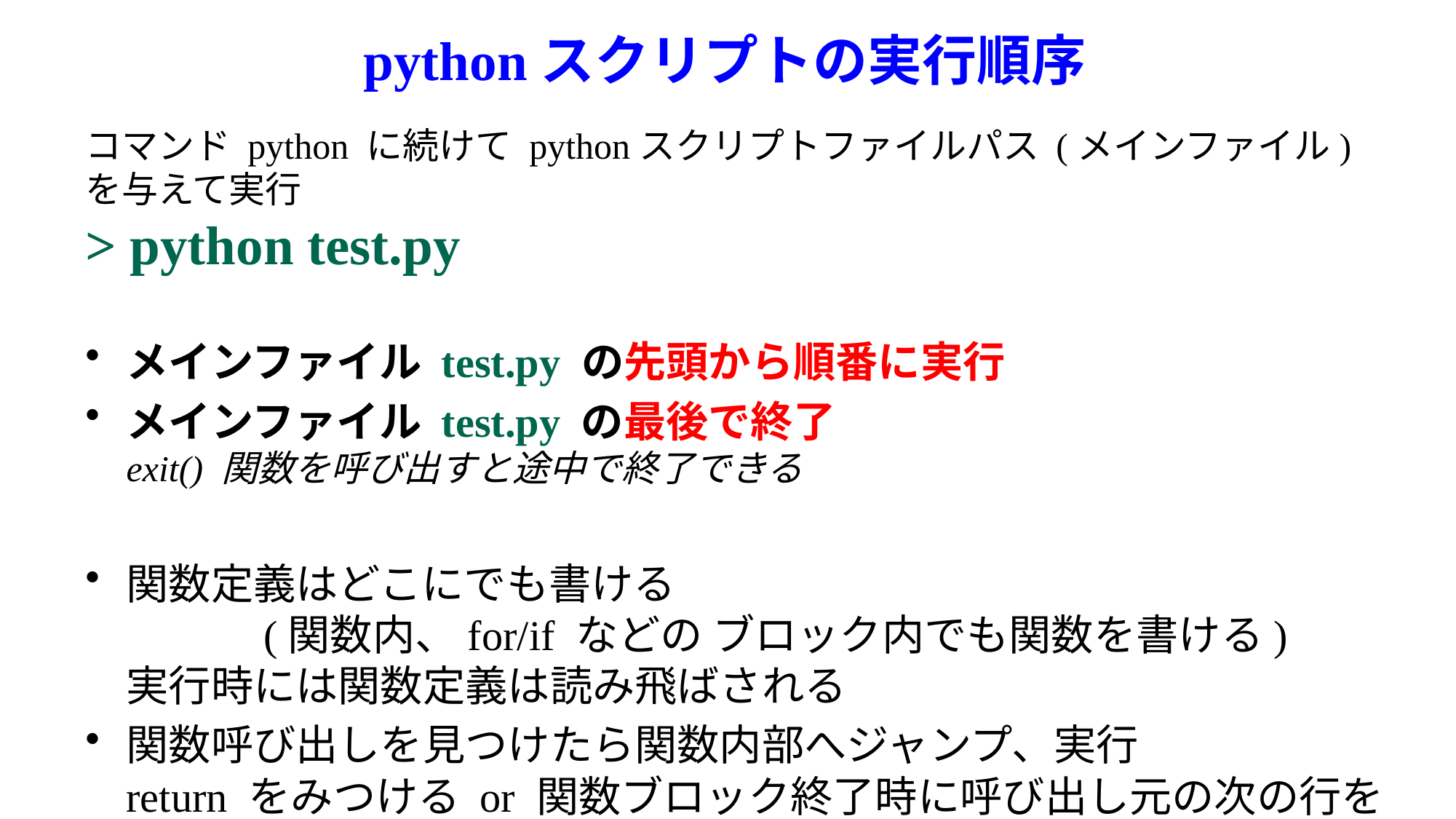

# pythonスクリプトの実行順序
コマンド python に続けて pythonスクリプトファイルパス (メインファイル) を与えて実行
> python test.py
メインファイル test.py の先頭から順番に実行
メインファイル test.py の最後で終了
exit() 関数を呼び出すと途中で終了できる

関数定義はどこにでも書ける
　　　(関数内、for/if などの ブロック内でも関数を書ける)
実行時には関数定義は読み飛ばされる
関数呼び出しを見つけたら関数内部へジャンプ、実行
return をみつける or 関数ブロック終了時に呼び出し元の次の行を実行